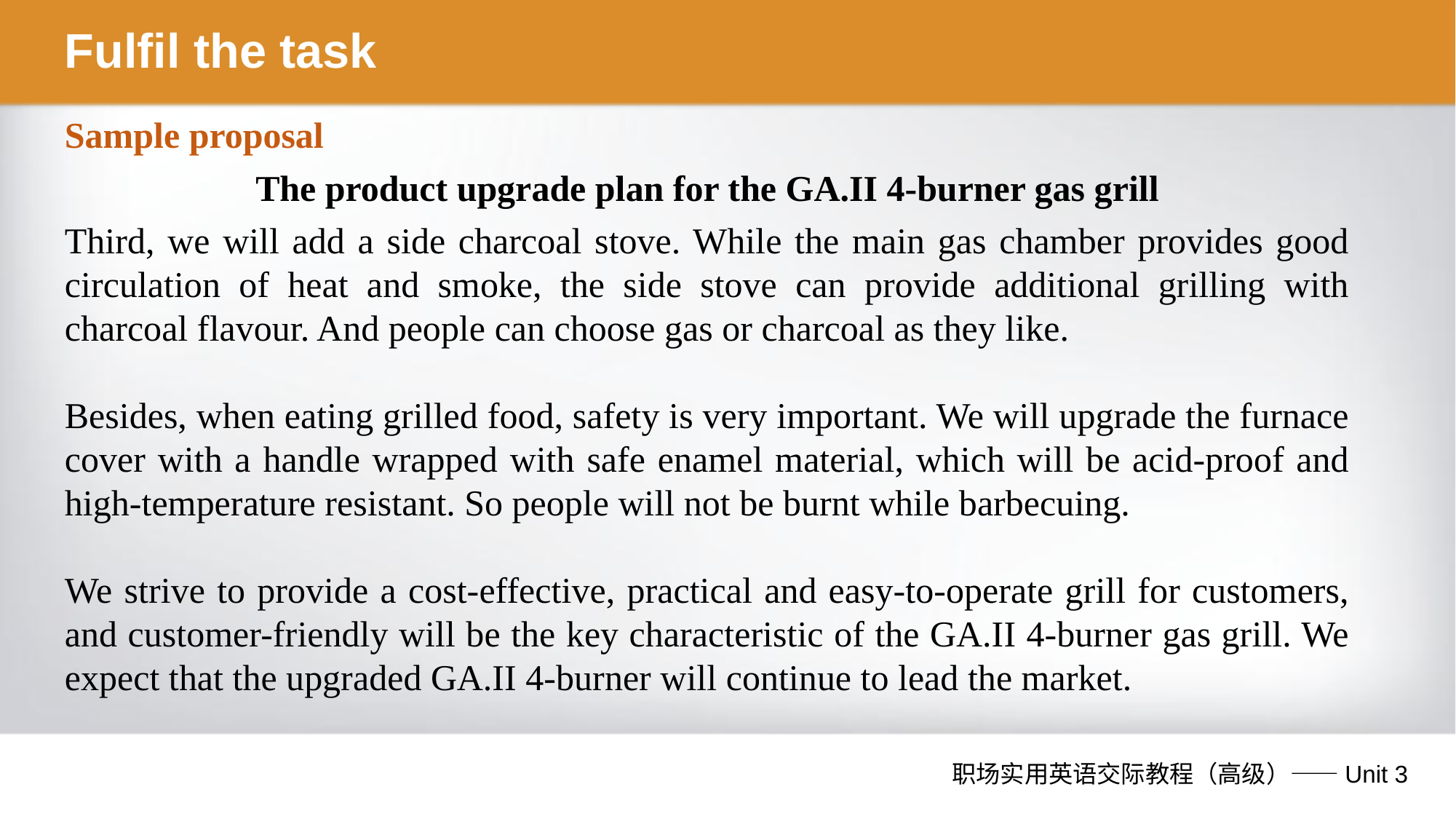

Fulfil the task
Sample proposal
The product upgrade plan for the GA.II 4-burner gas grill
Third, we will add a side charcoal stove. While the main gas chamber provides good circulation of heat and smoke, the side stove can provide additional grilling with charcoal flavour. And people can choose gas or charcoal as they like.

Besides, when eating grilled food, safety is very important. We will upgrade the furnace cover with a handle wrapped with safe enamel material, which will be acid-proof and high-temperature resistant. So people will not be burnt while barbecuing.

We strive to provide a cost-effective, practical and easy-to-operate grill for customers, and customer-friendly will be the key characteristic of the GA.II 4-burner gas grill. We expect that the upgraded GA.II 4-burner will continue to lead the market.

职场实用英语交际教程（高级）——Unit 3